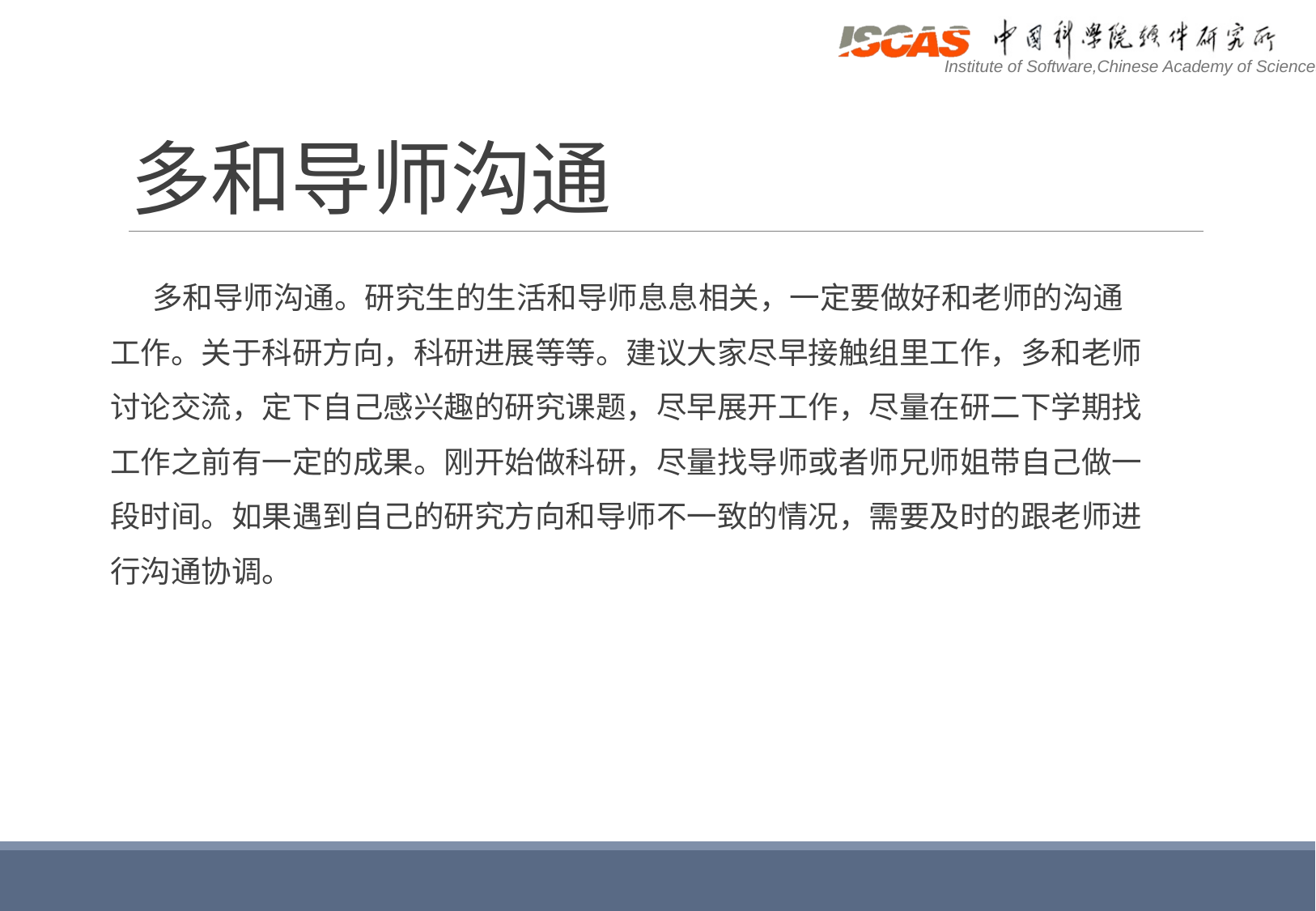

# 多和导师沟通
多和导师沟通。研究生的生活和导师息息相关，一定要做好和老师的沟通工作。关于科研方向，科研进展等等。建议大家尽早接触组里工作，多和老师讨论交流，定下自己感兴趣的研究课题，尽早展开工作，尽量在研二下学期找工作之前有一定的成果。刚开始做科研，尽量找导师或者师兄师姐带自己做一段时间。如果遇到自己的研究方向和导师不一致的情况，需要及时的跟老师进行沟通协调。